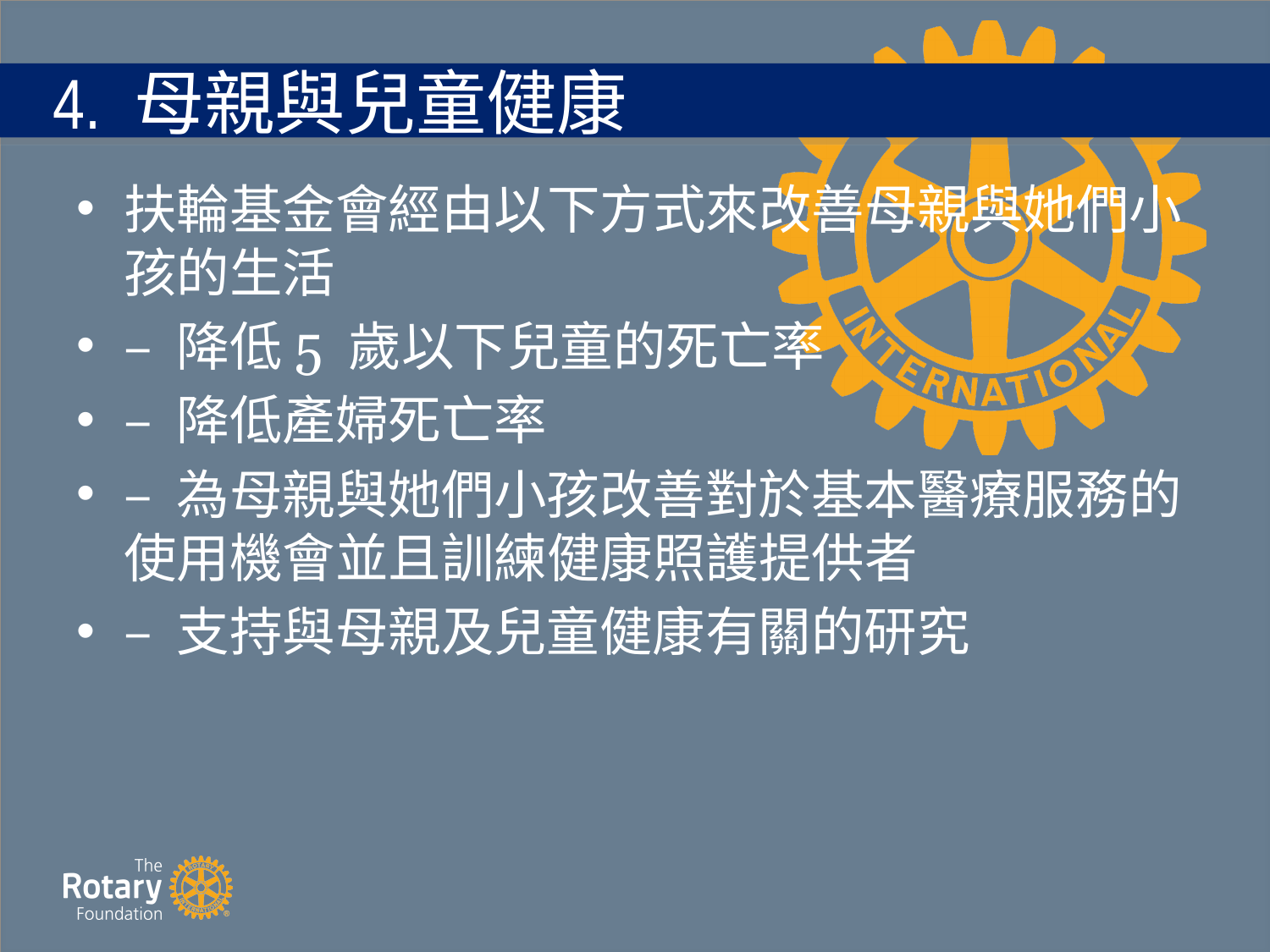

# 4. 母親與兒童健康
扶輪基金會經由以下方式來改善母親與她們小孩的生活
– 降低5 歲以下兒童的死亡率
– 降低產婦死亡率
– 為母親與她們小孩改善對於基本醫療服務的使用機會並且訓練健康照護提供者
– 支持與母親及兒童健康有關的研究